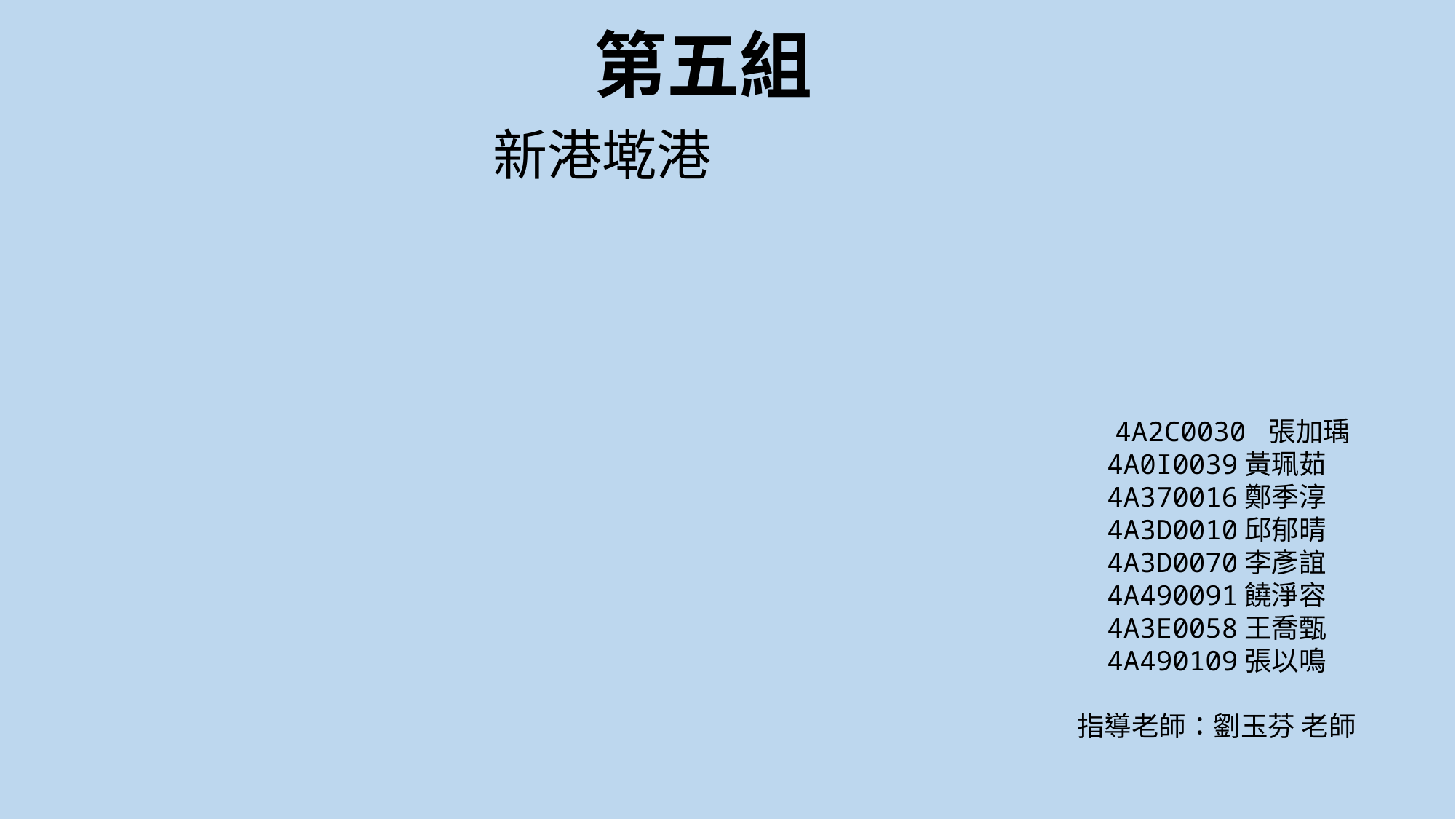

# 第五組
新港墘港

  4A2C0030 張加瑀
4A0I0039黃珮茹
4A370016鄭季淳
4A3D0010邱郁晴
4A3D0070李彥誼
4A490091饒淨容
4A3E0058王喬甄
4A490109張以鳴

指導老師：劉玉芬 老師